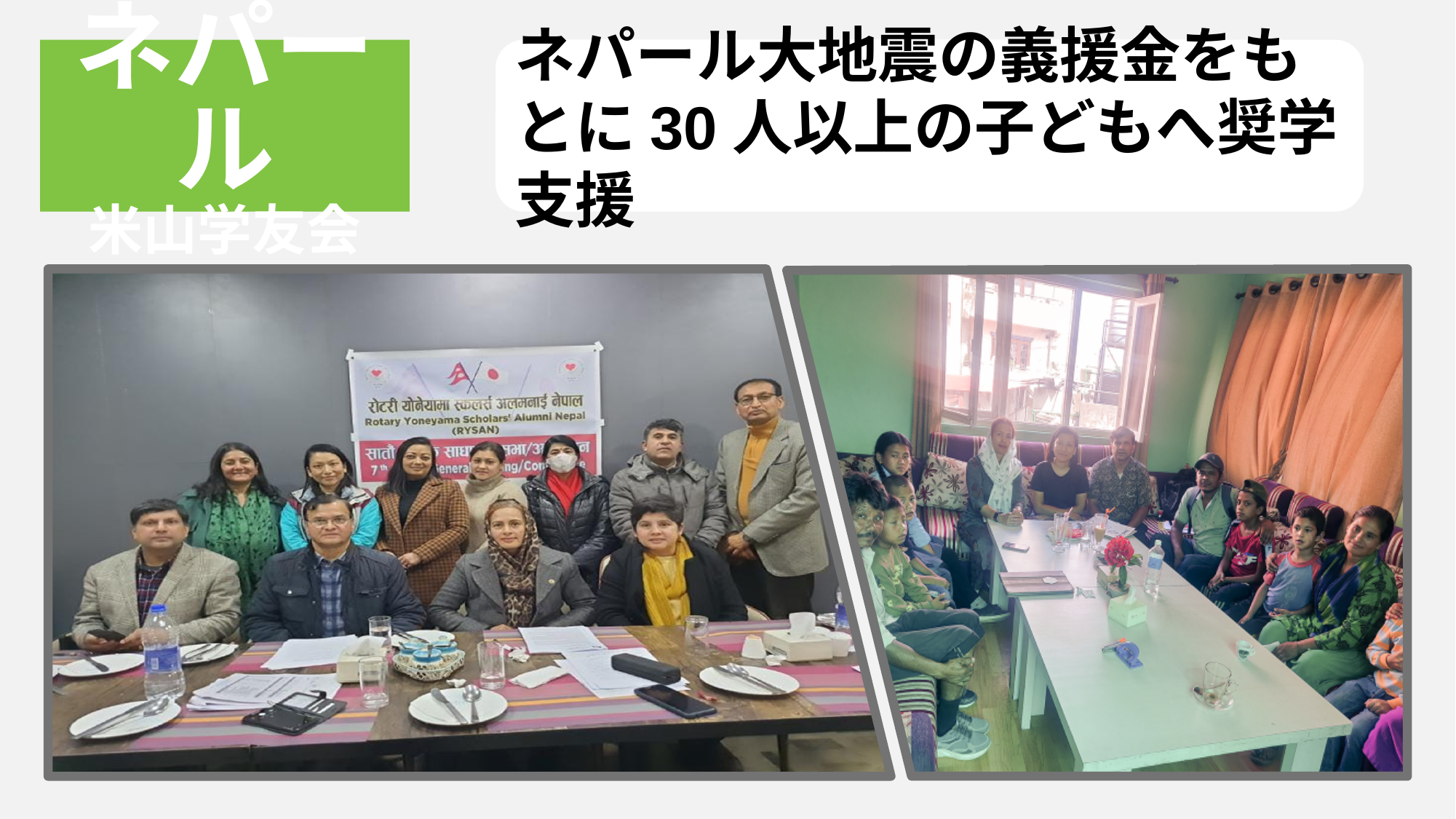

ネパール
米山学友会
ネパール大地震の義援金をもとに30人以上の子どもへ奨学支援